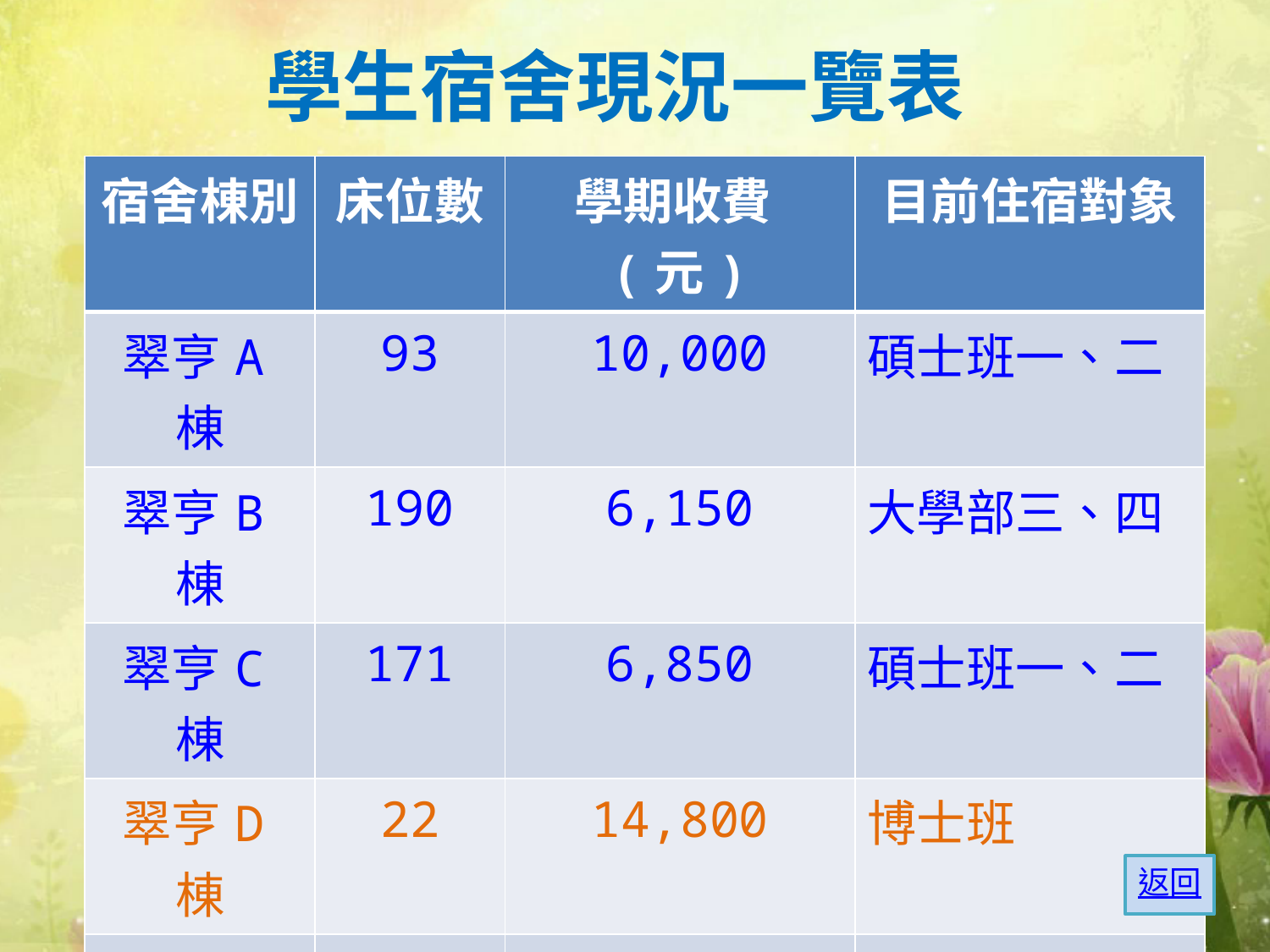

學生宿舍現況一覽表
| 宿舍棟別 | 床位數 | 學期收費(元) | 目前住宿對象 |
| --- | --- | --- | --- |
| 翠亨A棟 | 93 | 10,000 | 碩士班一、二 |
| 翠亨B棟 | 190 | 6,150 | 大學部三、四 |
| 翠亨C棟 | 171 | 6,850 | 碩士班一、二 |
| 翠亨D棟 | 22 | 14,800 | 博士班 |
| 翠亨E棟 | 282 | 8,500 | 大學部一、二 |
| 翠亨F棟 | 258 | 8,500 | 大學部一、二 |
| 翠亨G棟 | 97 | 12,750 | 博士班 |
返回